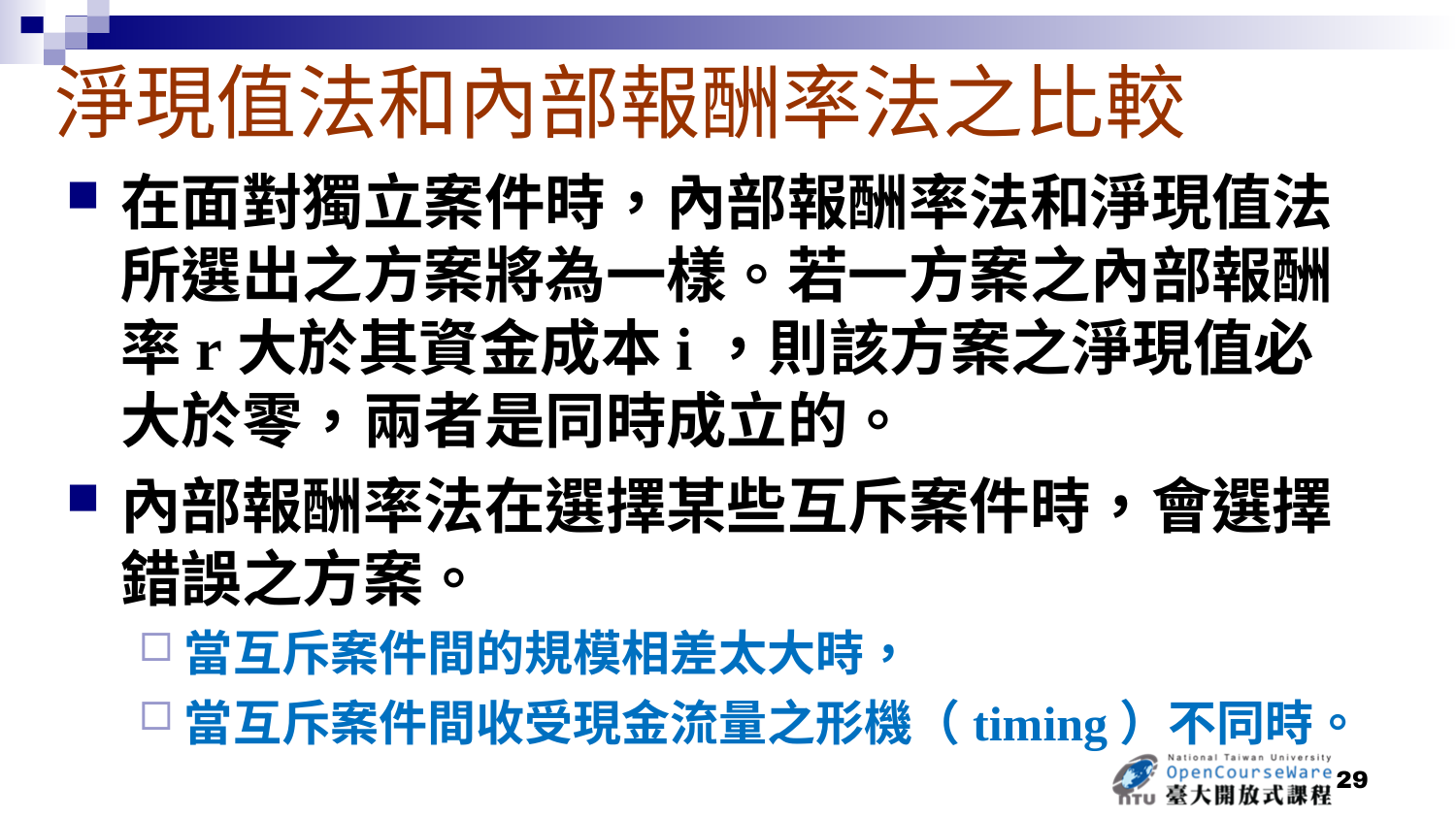

# 淨現值法和內部報酬率法之比較
在面對獨立案件時，內部報酬率法和淨現值法所選出之方案將為一樣。若一方案之內部報酬率r大於其資金成本i，則該方案之淨現值必大於零，兩者是同時成立的。
內部報酬率法在選擇某些互斥案件時，會選擇錯誤之方案。
當互斥案件間的規模相差太大時，
當互斥案件間收受現金流量之形機（timing）不同時。
29